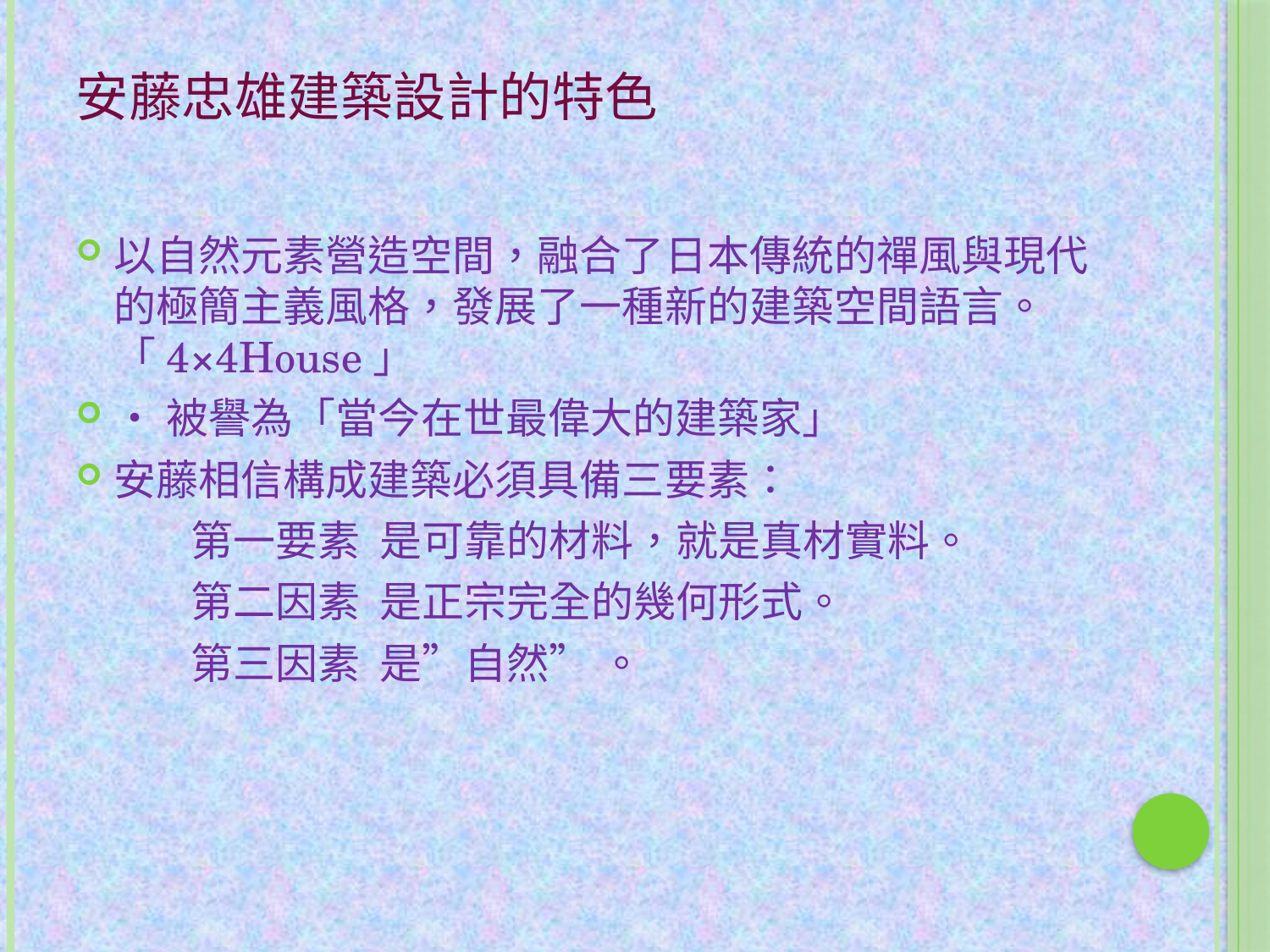

# 安藤忠雄建築設計的特色
以自然元素營造空間，融合了日本傳統的禪風與現代的極簡主義風格，發展了一種新的建築空間語言。 「4×4House」
‧被譽為「當今在世最偉大的建築家」
安藤相信構成建築必須具備三要素：
           第一要素  是可靠的材料，就是真材實料。
           第二因素  是正宗完全的幾何形式。
           第三因素  是”自然” 。